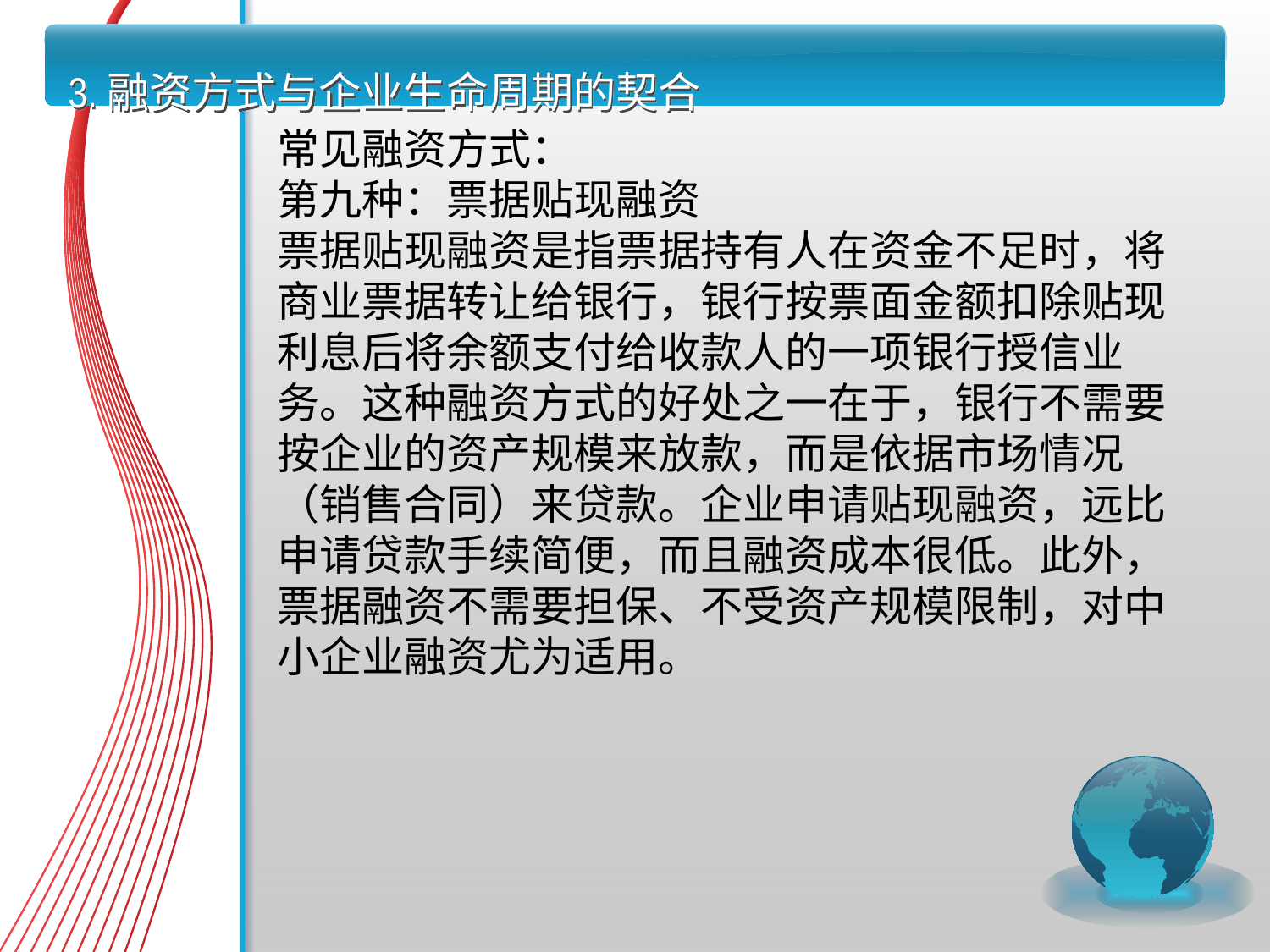

# 3.融资方式与企业生命周期的契合
常见融资方式：
第九种：票据贴现融资
票据贴现融资是指票据持有人在资金不足时，将商业票据转让给银行，银行按票面金额扣除贴现利息后将余额支付给收款人的一项银行授信业务。这种融资方式的好处之一在于，银行不需要按企业的资产规模来放款，而是依据市场情况（销售合同）来贷款。企业申请贴现融资，远比申请贷款手续简便，而且融资成本很低。此外，票据融资不需要担保、不受资产规模限制，对中小企业融资尤为适用。